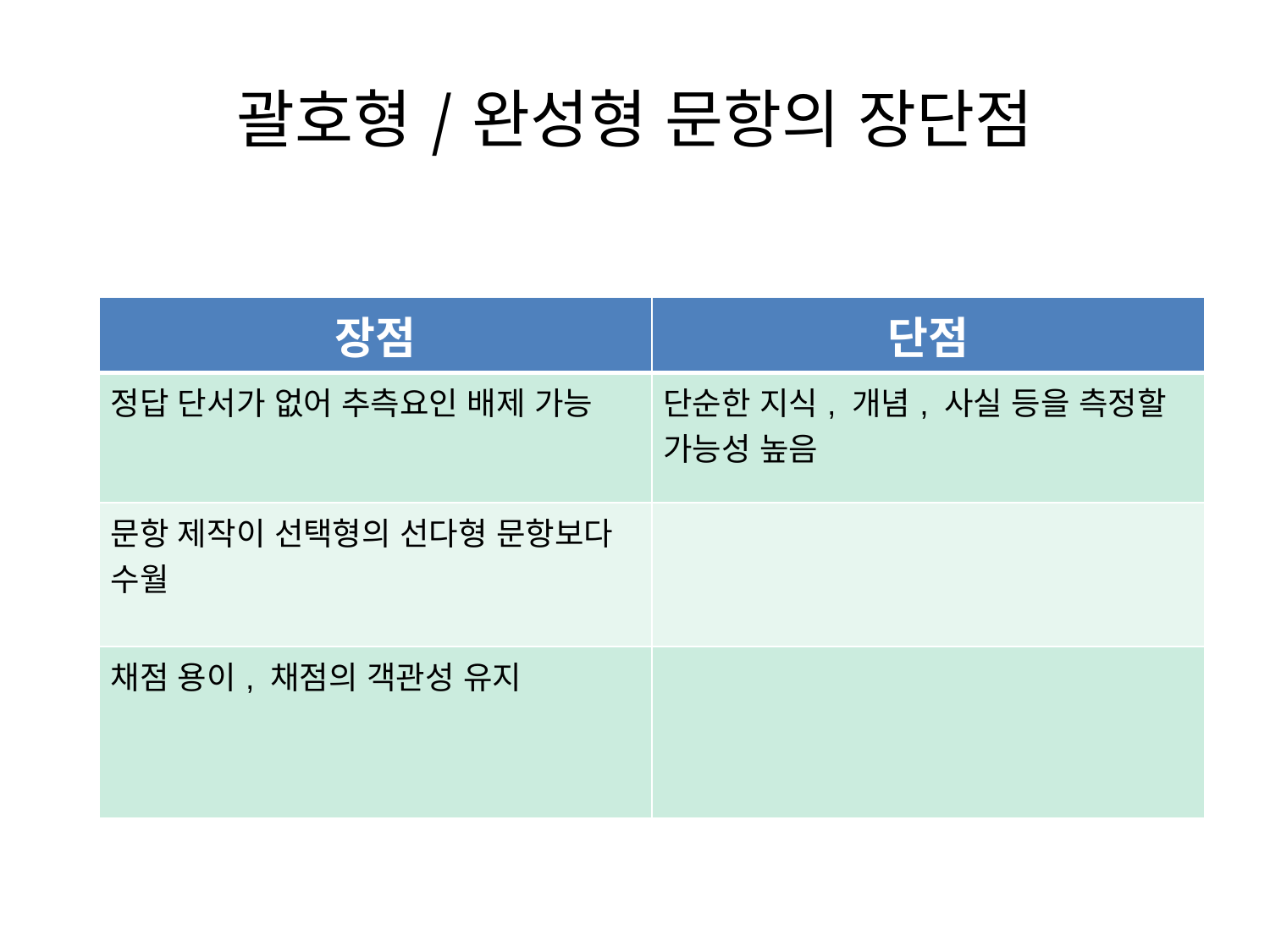

# 괄호형/완성형 문항의 장단점

| 장점 | 단점 |
| --- | --- |
| 정답 단서가 없어 추측요인 배제 가능 | 단순한 지식, 개념, 사실 등을 측정할 가능성 높음 |
| 문항 제작이 선택형의 선다형 문항보다 수월 |  |
| 채점 용이, 채점의 객관성 유지 |  |